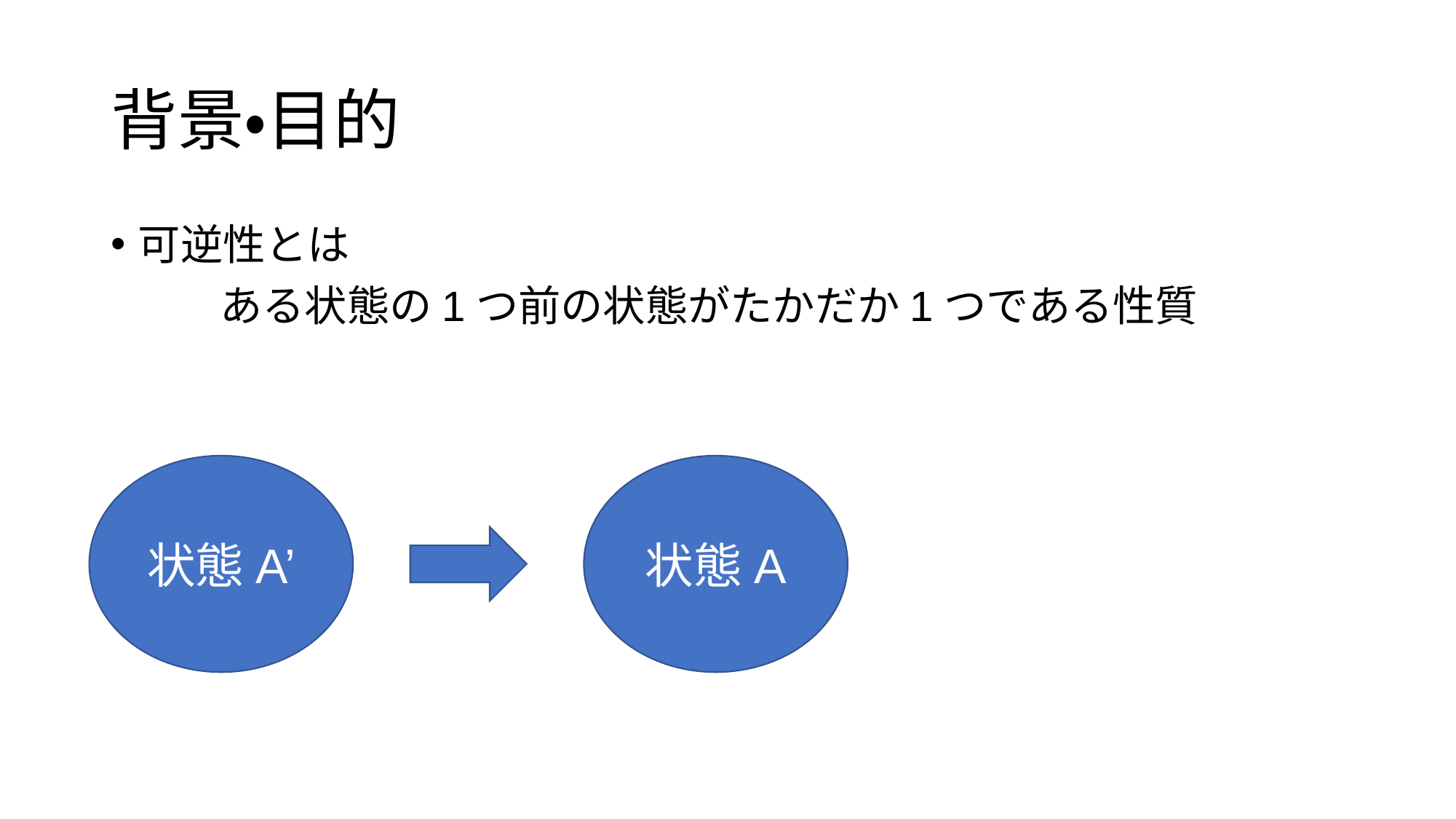

# 背景・目的
可逆性とは
	ある状態の1つ前の状態がたかだか1つである性質

状態A’
状態A